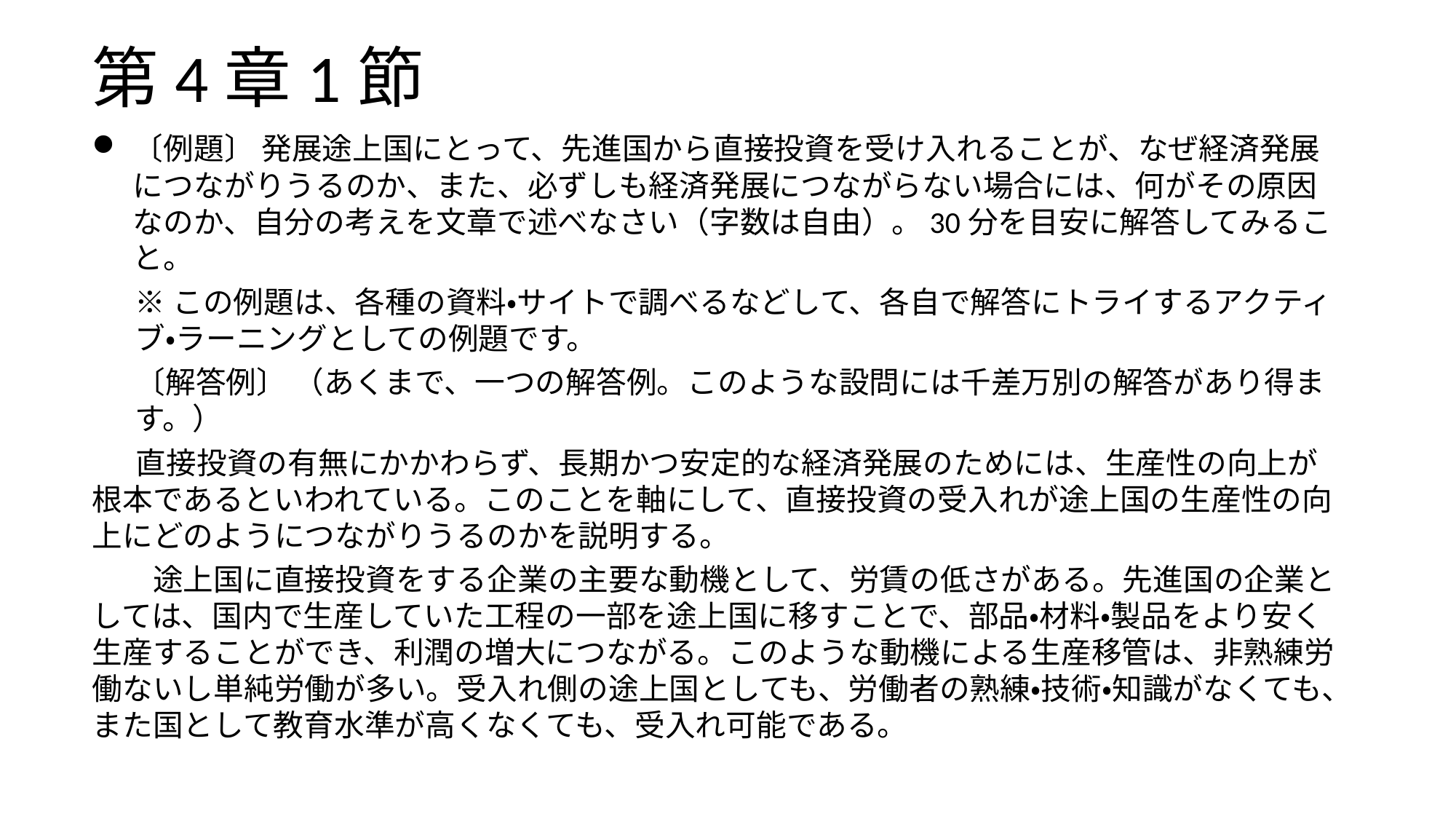

# 第4章1節
〔例題〕 発展途上国にとって、先進国から直接投資を受け入れることが、なぜ経済発展につながりうるのか、また、必ずしも経済発展につながらない場合には、何がその原因なのか、自分の考えを文章で述べなさい（字数は自由）。30分を目安に解答してみること。
※この例題は、各種の資料・サイトで調べるなどして、各自で解答にトライするアクティブ・ラーニングとしての例題です。
〔解答例〕 （あくまで、一つの解答例。このような設問には千差万別の解答があり得ます。）
　  直接投資の有無にかかわらず、長期かつ安定的な経済発展のためには、生産性の向上が根本であるといわれている。このことを軸にして、直接投資の受入れが途上国の生産性の向上にどのようにつながりうるのかを説明する。
　　途上国に直接投資をする企業の主要な動機として、労賃の低さがある。先進国の企業としては、国内で生産していた工程の一部を途上国に移すことで、部品・材料・製品をより安く生産することができ、利潤の増大につながる。このような動機による生産移管は、非熟練労働ないし単純労働が多い。受入れ側の途上国としても、労働者の熟練・技術・知識がなくても、また国として教育水準が高くなくても、受入れ可能である。